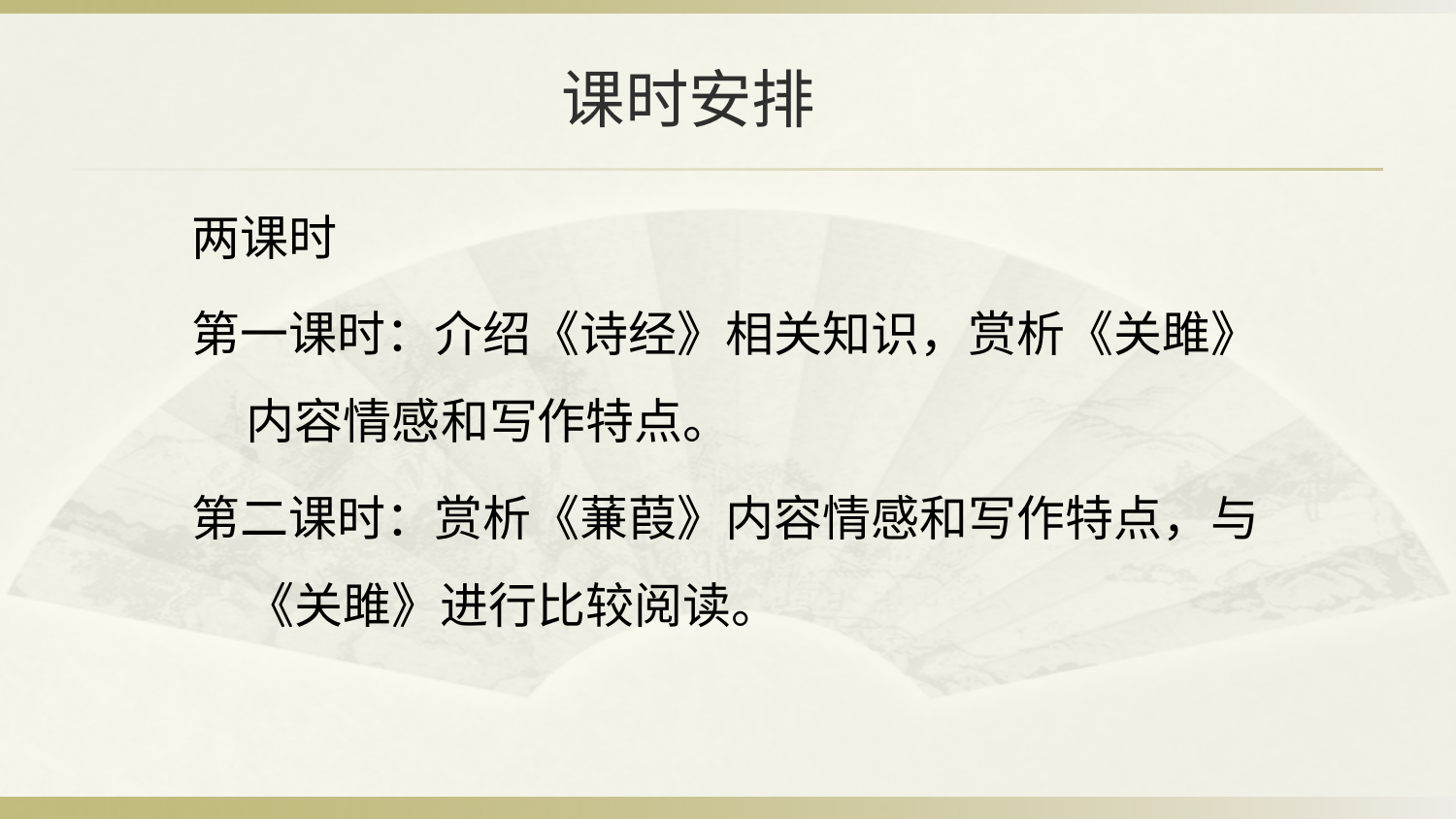

# 课时安排
两课时
第一课时：介绍《诗经》相关知识，赏析《关雎》内容情感和写作特点。
第二课时：赏析《蒹葭》内容情感和写作特点，与《关雎》进行比较阅读。